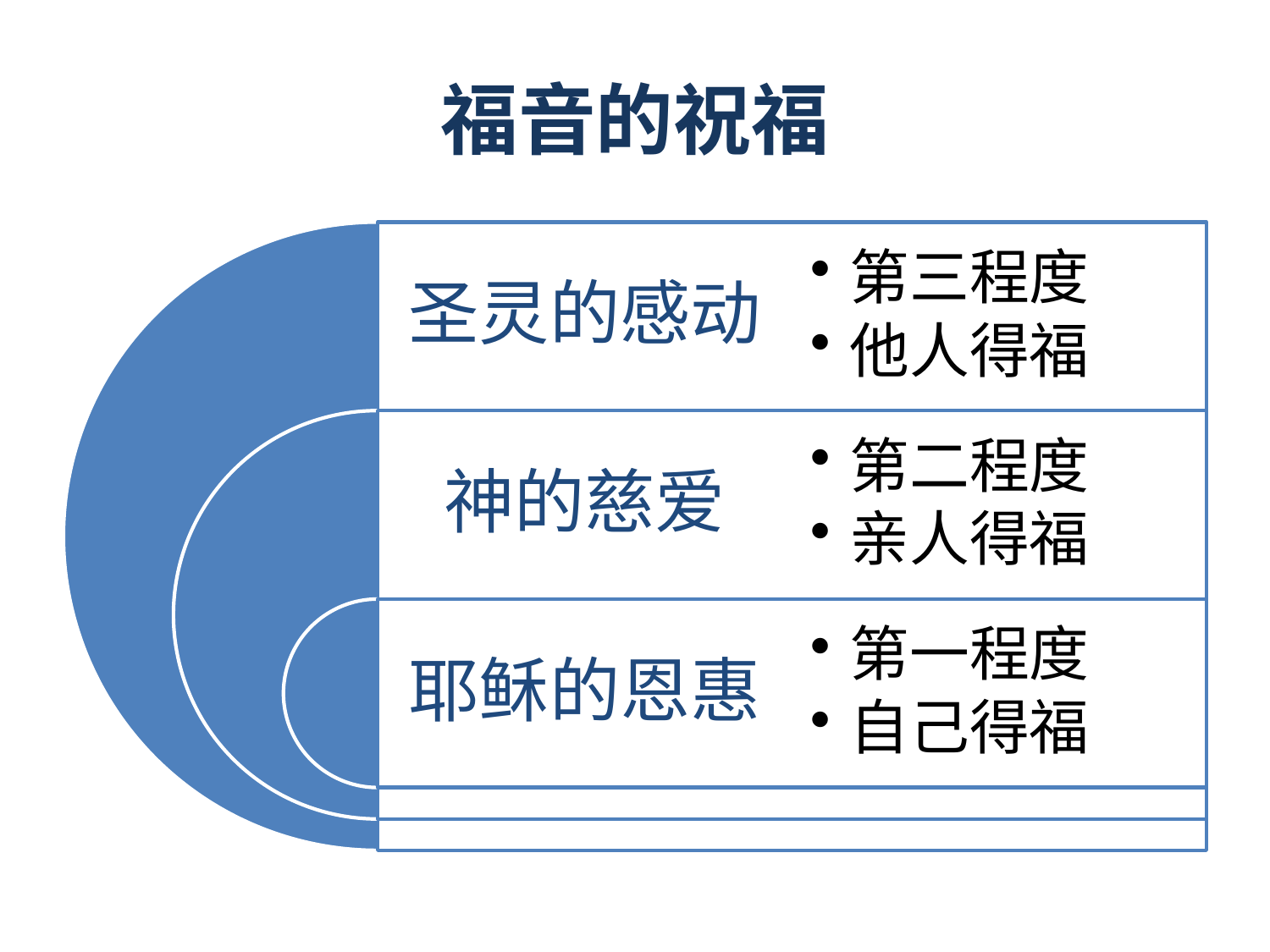

# 福音的祝福
圣灵的感动
神的慈爱
耶稣的恩惠
第三程度
他人得福
第二程度
亲人得福
第一程度
自己得福